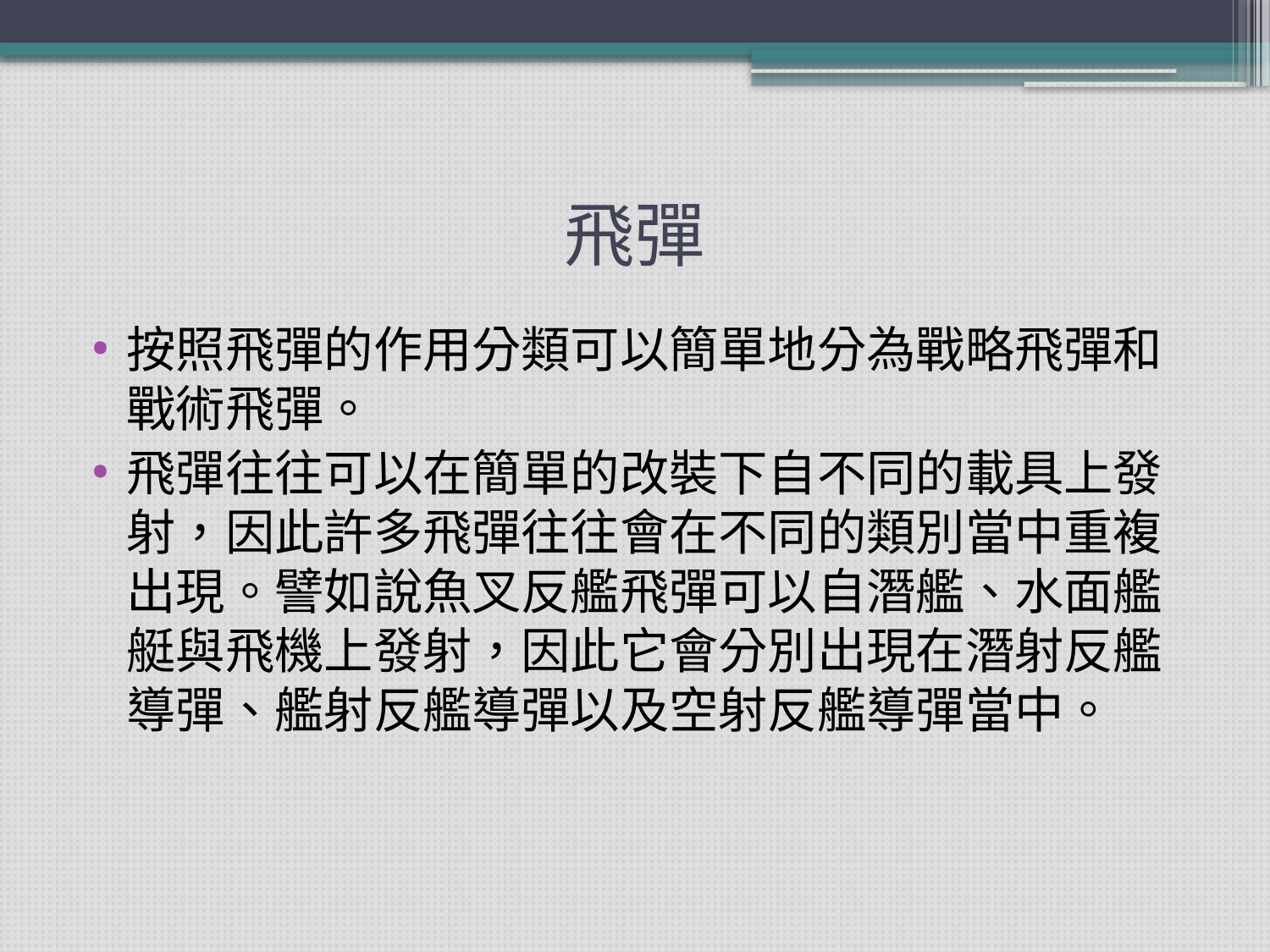

# 飛彈
按照飛彈的作用分類可以簡單地分為戰略飛彈和戰術飛彈。
飛彈往往可以在簡單的改裝下自不同的載具上發射，因此許多飛彈往往會在不同的類別當中重複出現。譬如說魚叉反艦飛彈可以自潛艦、水面艦艇與飛機上發射，因此它會分別出現在潛射反艦導彈、艦射反艦導彈以及空射反艦導彈當中。